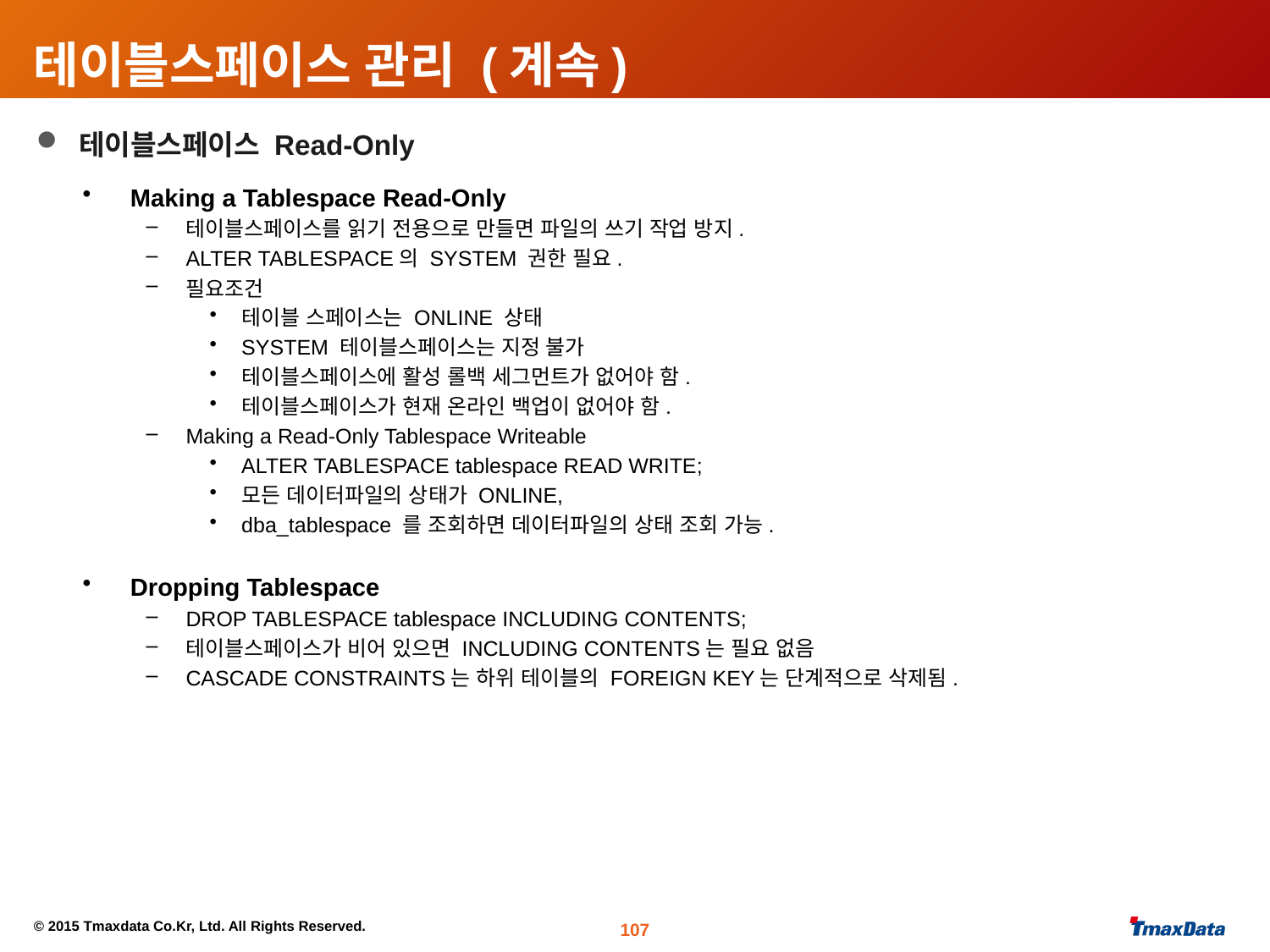

# 테이블스페이스 관리 (계속)
 테이블스페이스 Read-Only

Making a Tablespace Read-Only
테이블스페이스를 읽기 전용으로 만들면 파일의 쓰기 작업 방지.
ALTER TABLESPACE의 SYSTEM 권한 필요.
필요조건
테이블 스페이스는 ONLINE 상태
SYSTEM 테이블스페이스는 지정 불가
테이블스페이스에 활성 롤백 세그먼트가 없어야 함.
테이블스페이스가 현재 온라인 백업이 없어야 함.
Making a Read-Only Tablespace Writeable
ALTER TABLESPACE tablespace READ WRITE;
모든 데이터파일의 상태가 ONLINE,
dba_tablespace 를 조회하면 데이터파일의 상태 조회 가능.

Dropping Tablespace
DROP TABLESPACE tablespace INCLUDING CONTENTS;
테이블스페이스가 비어 있으면 INCLUDING CONTENTS는 필요 없음
CASCADE CONSTRAINTS는 하위 테이블의 FOREIGN KEY는 단계적으로 삭제됨.